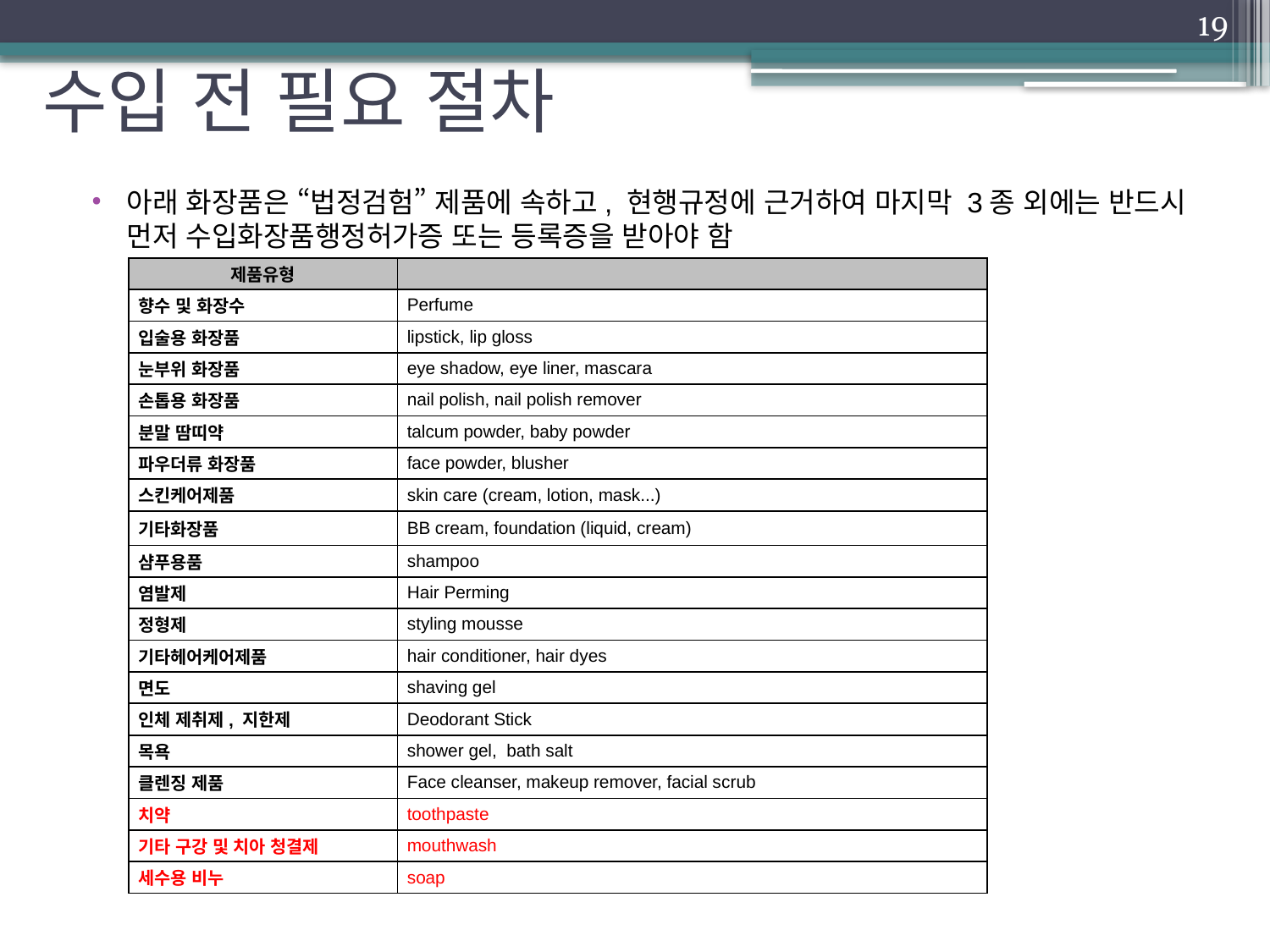

19
# 수입 전 필요 절차
아래 화장품은 “법정검험” 제품에 속하고, 현행규정에 근거하여 마지막 3종 외에는 반드시 먼저 수입화장품행정허가증 또는 등록증을 받아야 함
| 제품유형 |  |
| --- | --- |
| 향수 및 화장수 | Perfume |
| 입술용 화장품 | lipstick, lip gloss |
| 눈부위 화장품 | eye shadow, eye liner, mascara |
| 손톱용 화장품 | nail polish, nail polish remover |
| 분말 땀띠약 | talcum powder, baby powder |
| 파우더류 화장품 | face powder, blusher |
| 스킨케어제품 | skin care (cream, lotion, mask...) |
| 기타화장품 | BB cream, foundation (liquid, cream) |
| 샴푸용품 | shampoo |
| 염발제 | Hair Perming |
| 정형제 | styling mousse |
| 기타헤어케어제품 | hair conditioner, hair dyes |
| 면도 | shaving gel |
| 인체 제취제, 지한제 | Deodorant Stick |
| 목욕 | shower gel, bath salt |
| 클렌징 제품 | Face cleanser, makeup remover, facial scrub |
| 치약 | toothpaste |
| 기타 구강 및 치아 청결제 | mouthwash |
| 세수용 비누 | soap |